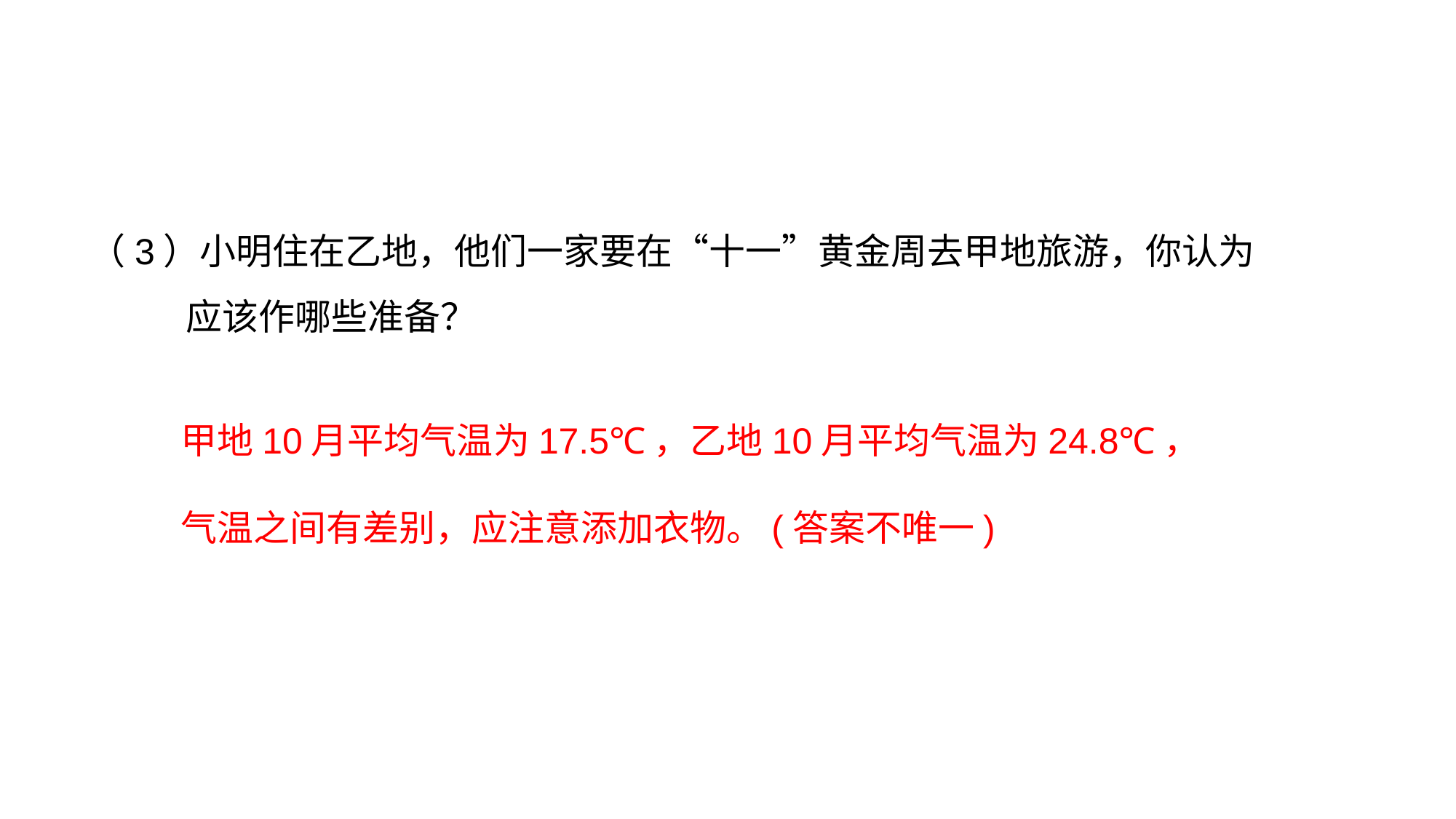

（3）小明住在乙地，他们一家要在“十一”黄金周去甲地旅游，你认为应该作哪些准备？
甲地10月平均气温为17.5℃，乙地10月平均气温为24.8℃，气温之间有差别，应注意添加衣物。(答案不唯一)